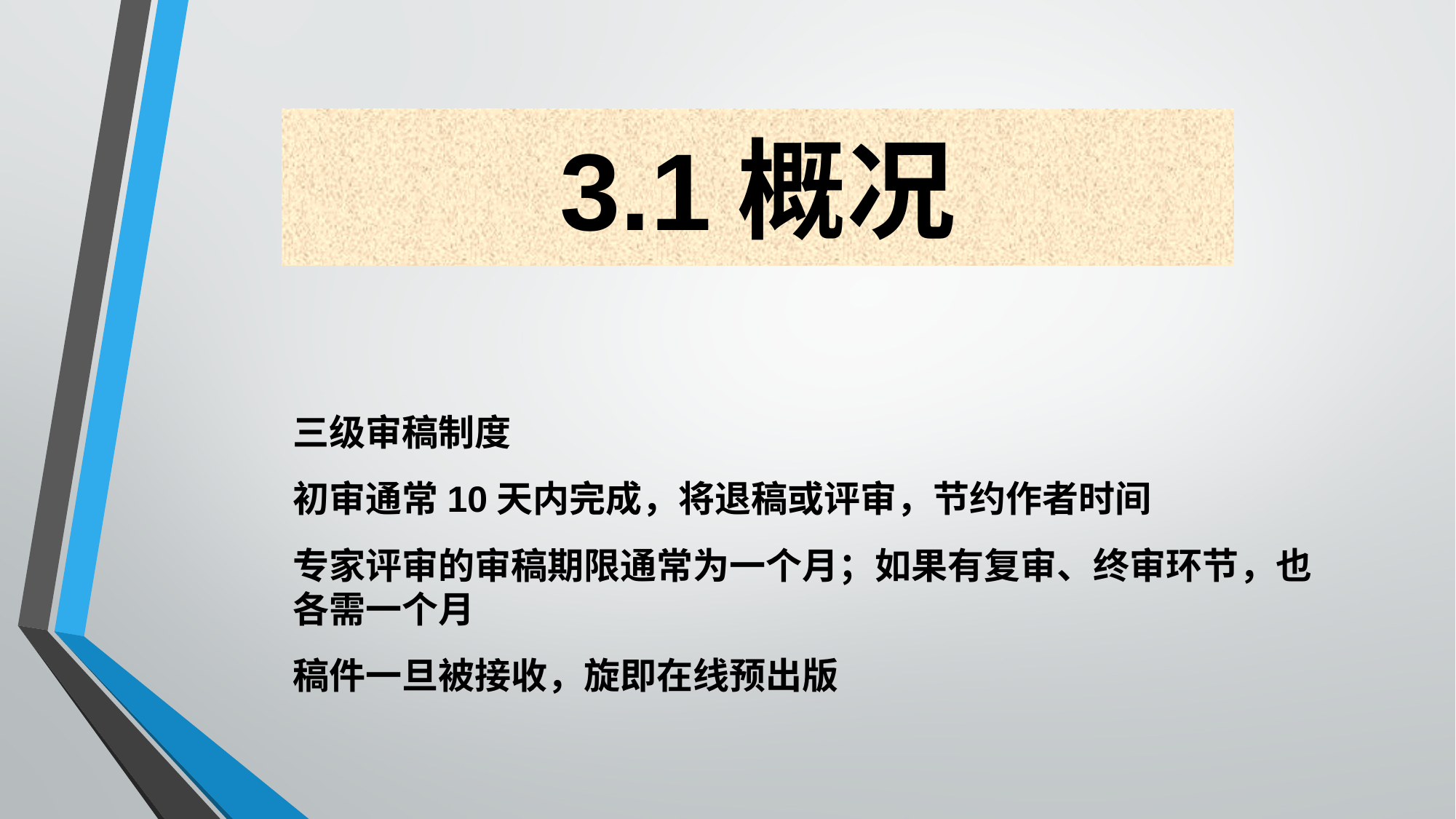

3.1概况
三级审稿制度
初审通常10天内完成，将退稿或评审，节约作者时间
专家评审的审稿期限通常为一个月；如果有复审、终审环节，也各需一个月
稿件一旦被接收，旋即在线预出版